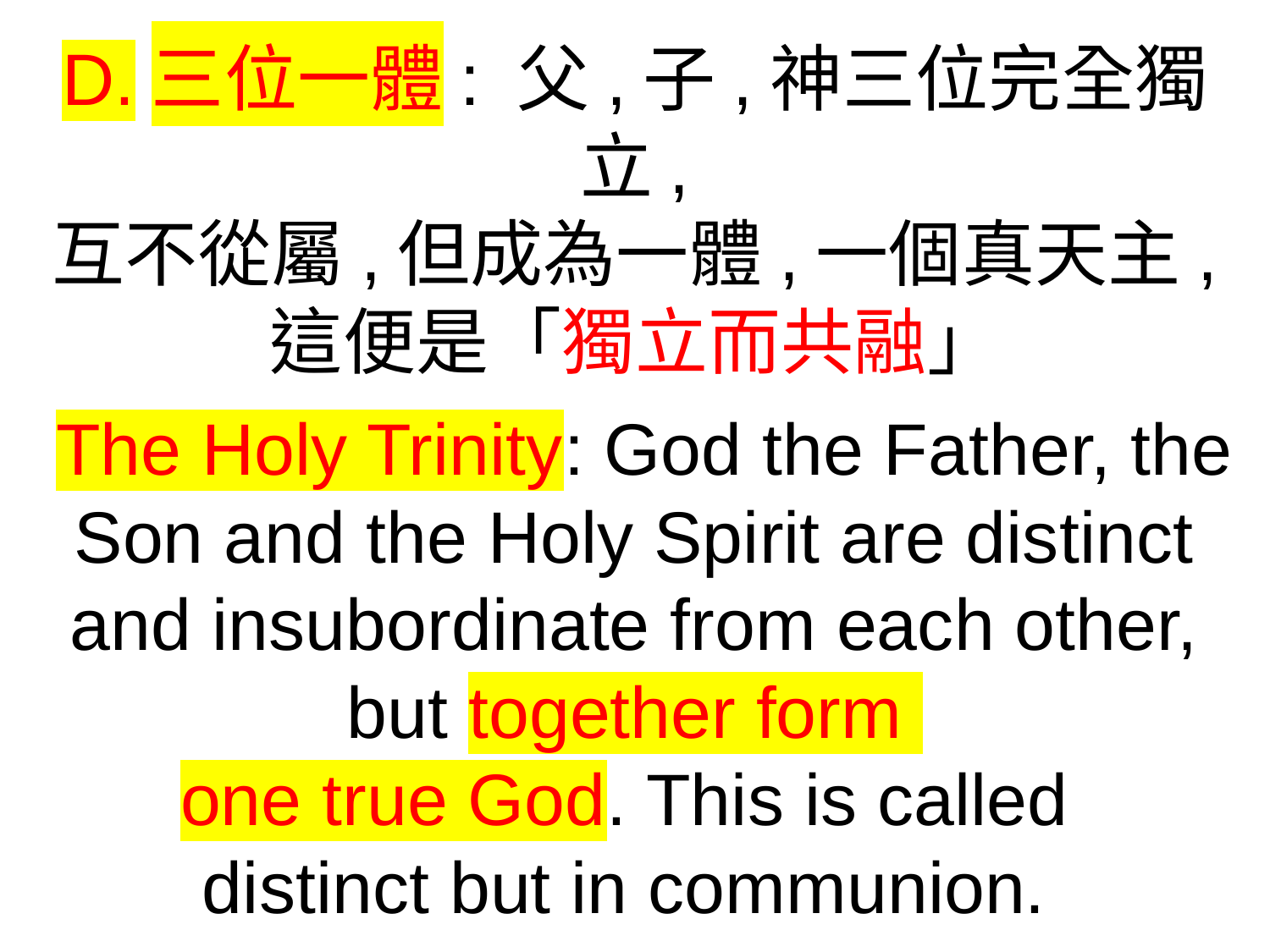

D.三位一體: 父,子,神三位完全獨立,
互不從屬,但成為一體,一個真天主,
這便是「獨立而共融」
 The Holy Trinity: God the Father, the Son and the Holy Spirit are distinct and insubordinate from each other, but together form
one true God. This is called
distinct but in communion.